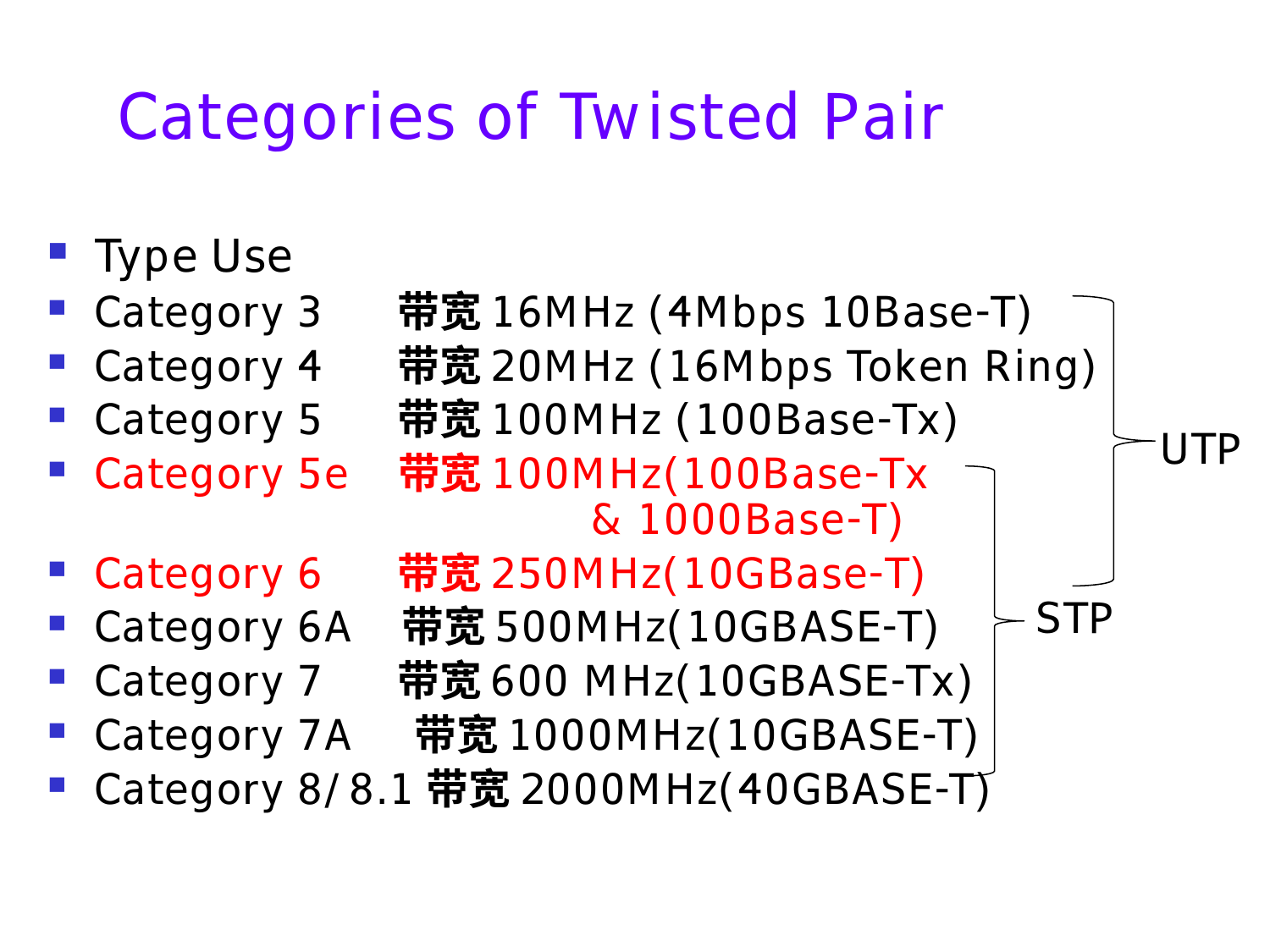

# Categories of Twisted Pair

Type		Use
Category 3     带宽16MHz (4Mbps 10Base-T)
Category 4     带宽20MHz (16Mbps Token Ring)
Category 5     带宽100MHz (100Base-Tx)
Category 5e   带宽100MHz(100Base-Tx
                                        & 1000Base-T)
Category 6     带宽250MHz(10GBase-T)
Category 6A   带宽500MHz(10GBASE-T)
Category 7     带宽600 MHz(10GBASE-Tx)
Category 7A    带宽1000MHz(10GBASE-T)
Category 8/8.1带宽2000MHz(40GBASE-T)

UTP

STP